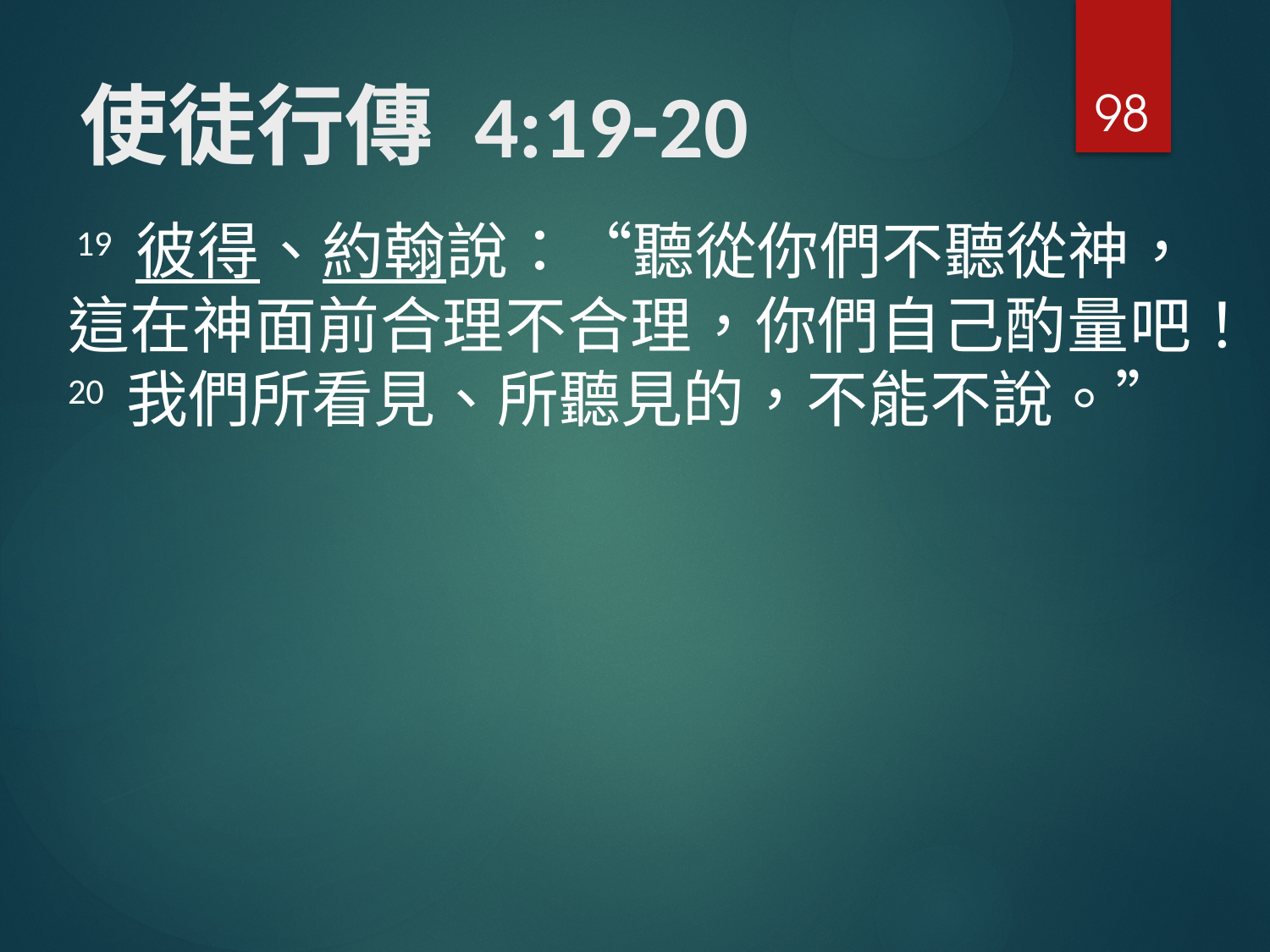

98
# 使徒行傳 4:19-20
 19 彼得、約翰說：“聽從你們不聽從神，這在神面前合理不合理，你們自己酌量吧！20 我們所看見、所聽見的，不能不說。”